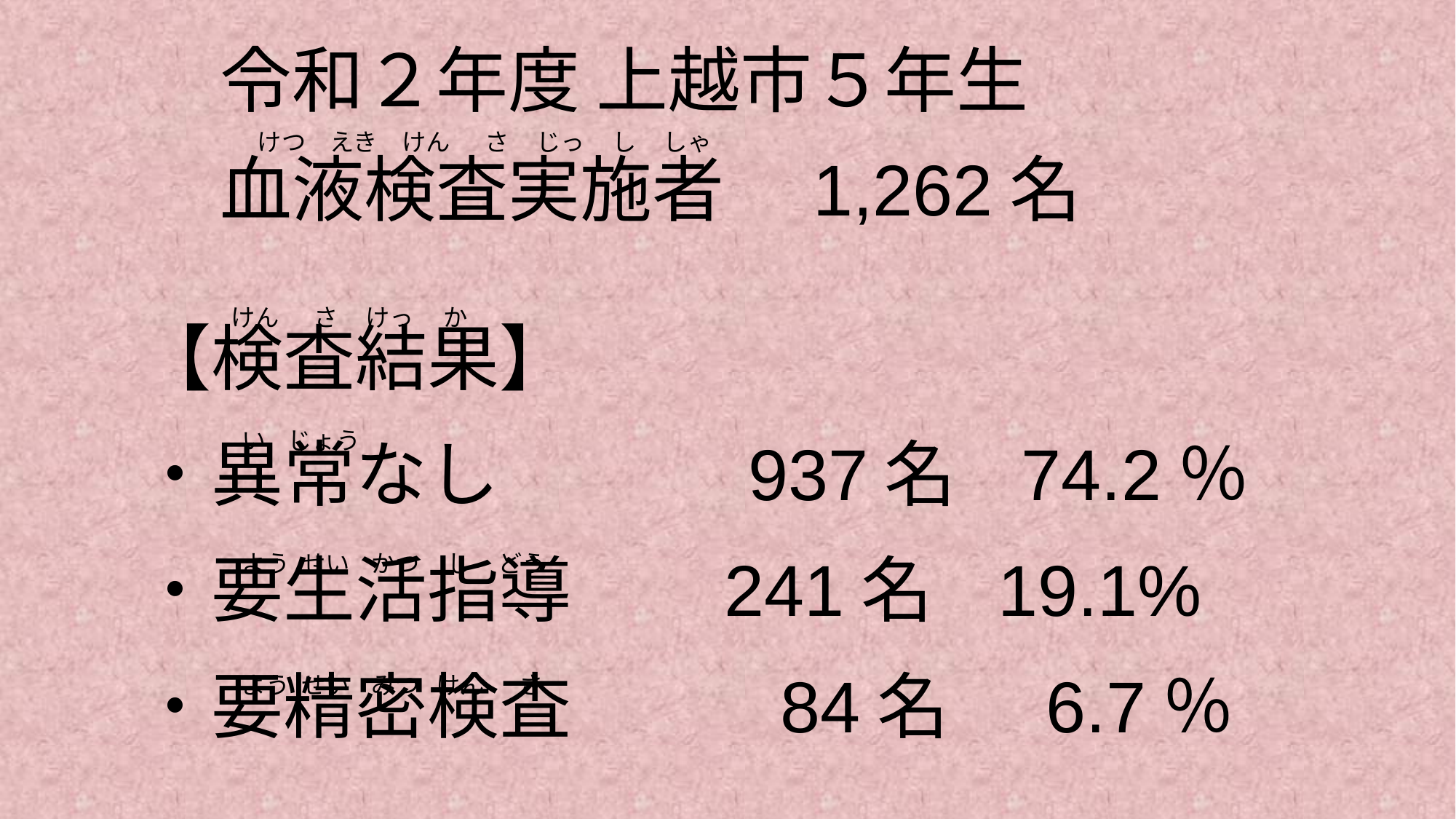

令和２年度 上越市５年生

    血液検査実施者　1,262名

【検査結果】

・異常なし　　　 937名   74.2％

・要生活指導　    241名   19.1%

・要精密検査　  　 84名     6.7％

けつ　えき　けん　  さ     じっ     し     しゃ
けん　  さ     けっ　 か
 い    じょう
 よう  せい    かつ     し     どう
 よう  せい    みつ   けん　  さ